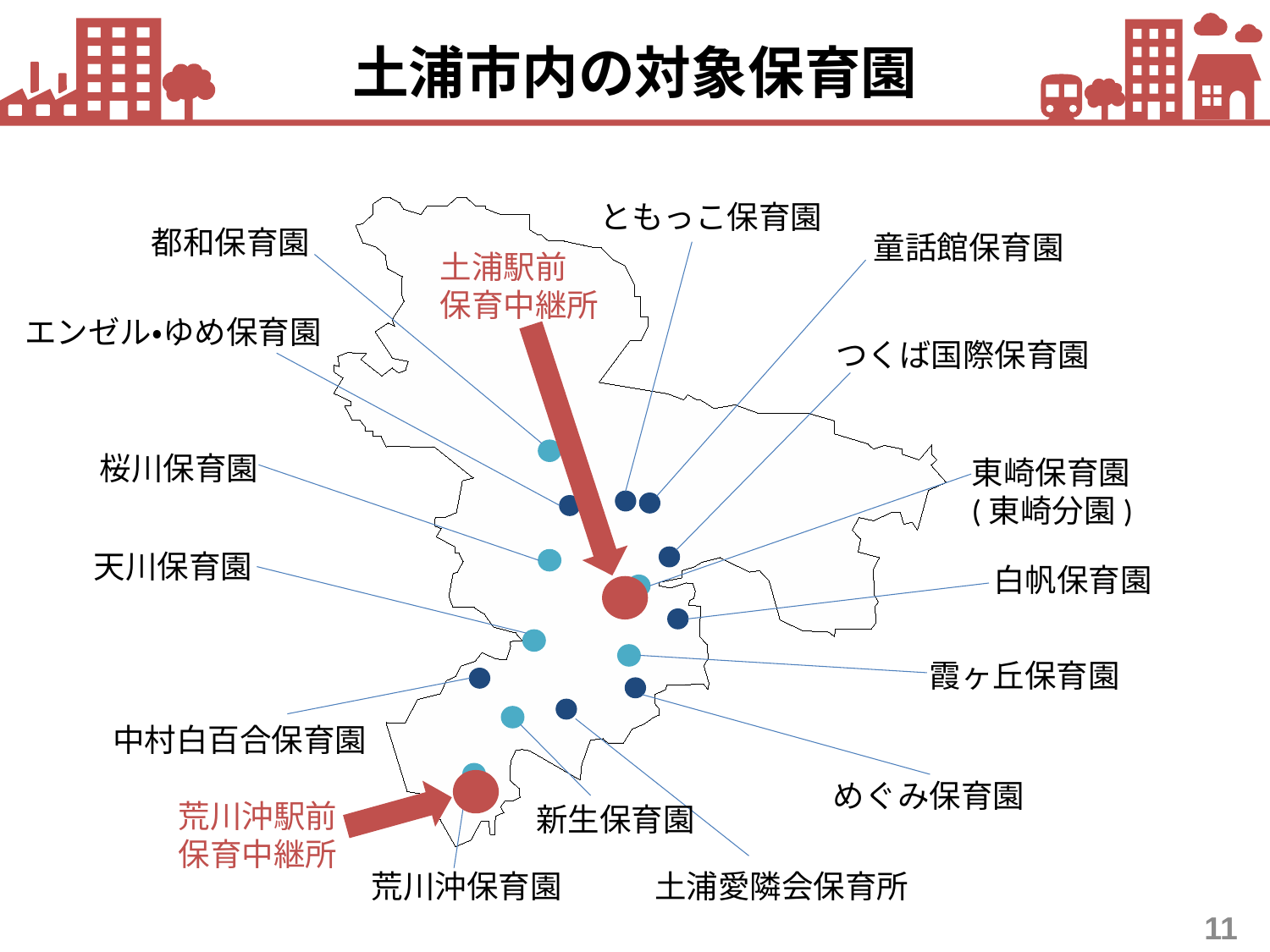

エンゼル・ゆめ保育園
童話館保育園
ともっこ保育園

土浦市内の対象保育園

ともっこ保育園
都和保育園
童話館保育園
土浦駅前
保育中継所
エンゼル・ゆめ保育園
つくば国際保育園

桜川保育園
東崎保育園
(東崎分園)

天川保育園

白帆保育園

霞ヶ丘保育園

中村白百合保育園

めぐみ保育園

荒川沖駅前
保育中継所
新生保育園
土浦愛隣会保育所
荒川沖保育園
11